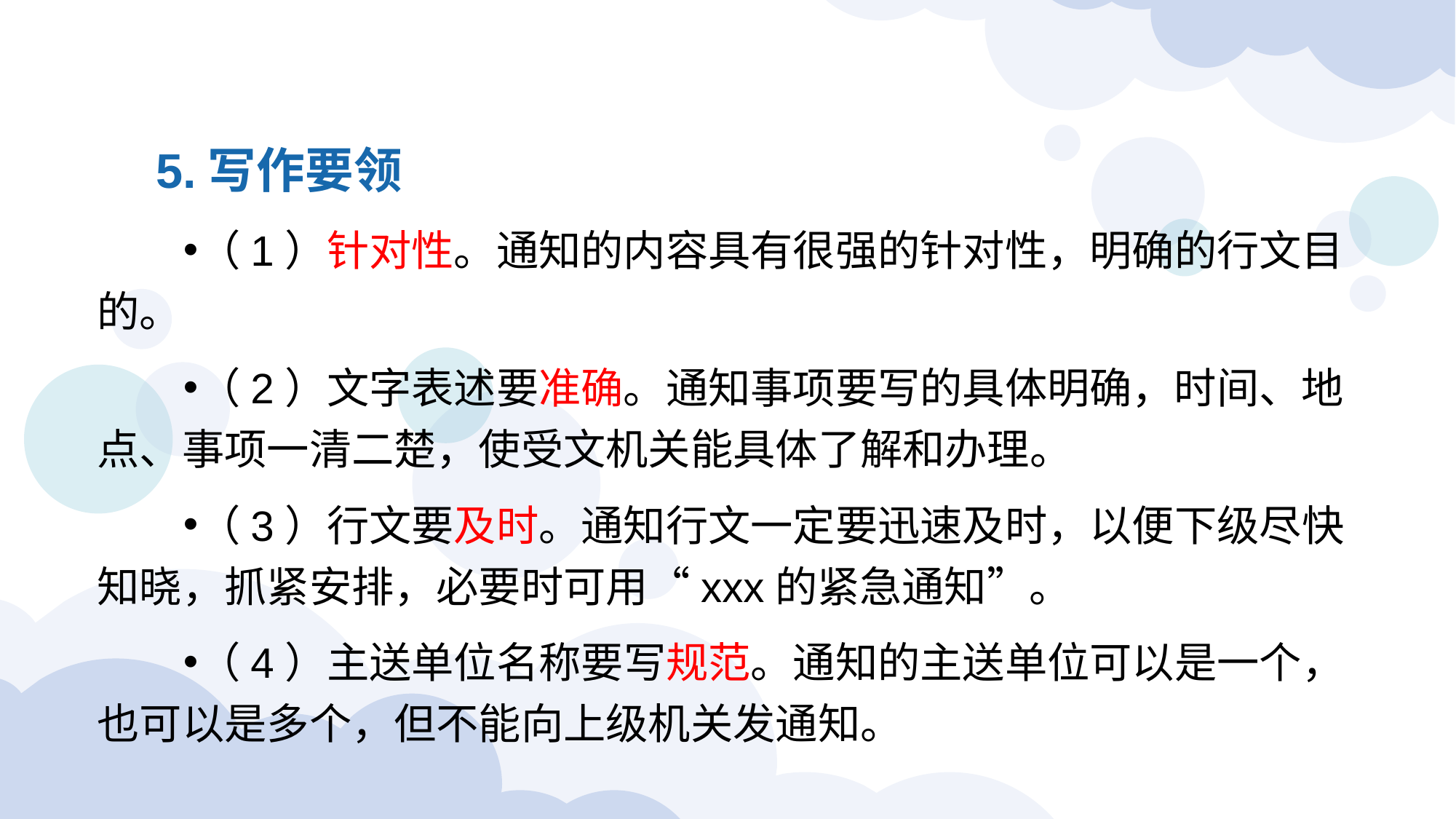

5.写作要领
（1）针对性。通知的内容具有很强的针对性，明确的行文目的。
（2）文字表述要准确。通知事项要写的具体明确，时间、地点、事项一清二楚，使受文机关能具体了解和办理。
（3）行文要及时。通知行文一定要迅速及时，以便下级尽快知晓，抓紧安排，必要时可用“xxx的紧急通知”。
（4）主送单位名称要写规范。通知的主送单位可以是一个，也可以是多个，但不能向上级机关发通知。